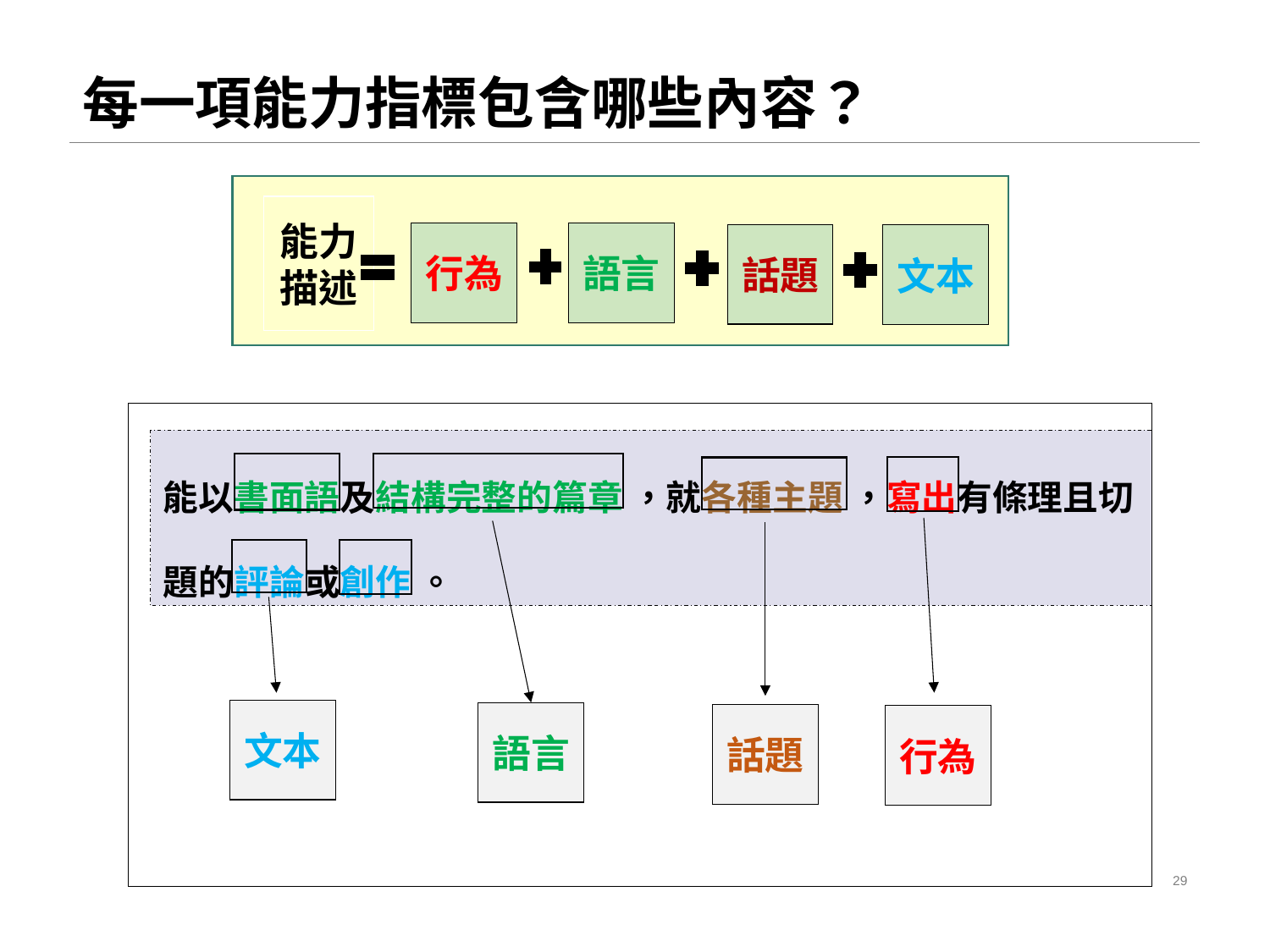

# 每一項能力指標包含哪些內容？

能力
描述
行為
語言
話題
文本

能以書面語及結構完整的篇章 ，就各種主題 ，寫出有條理且切題的評論或創作 。

文本
語言
話題
行為
29